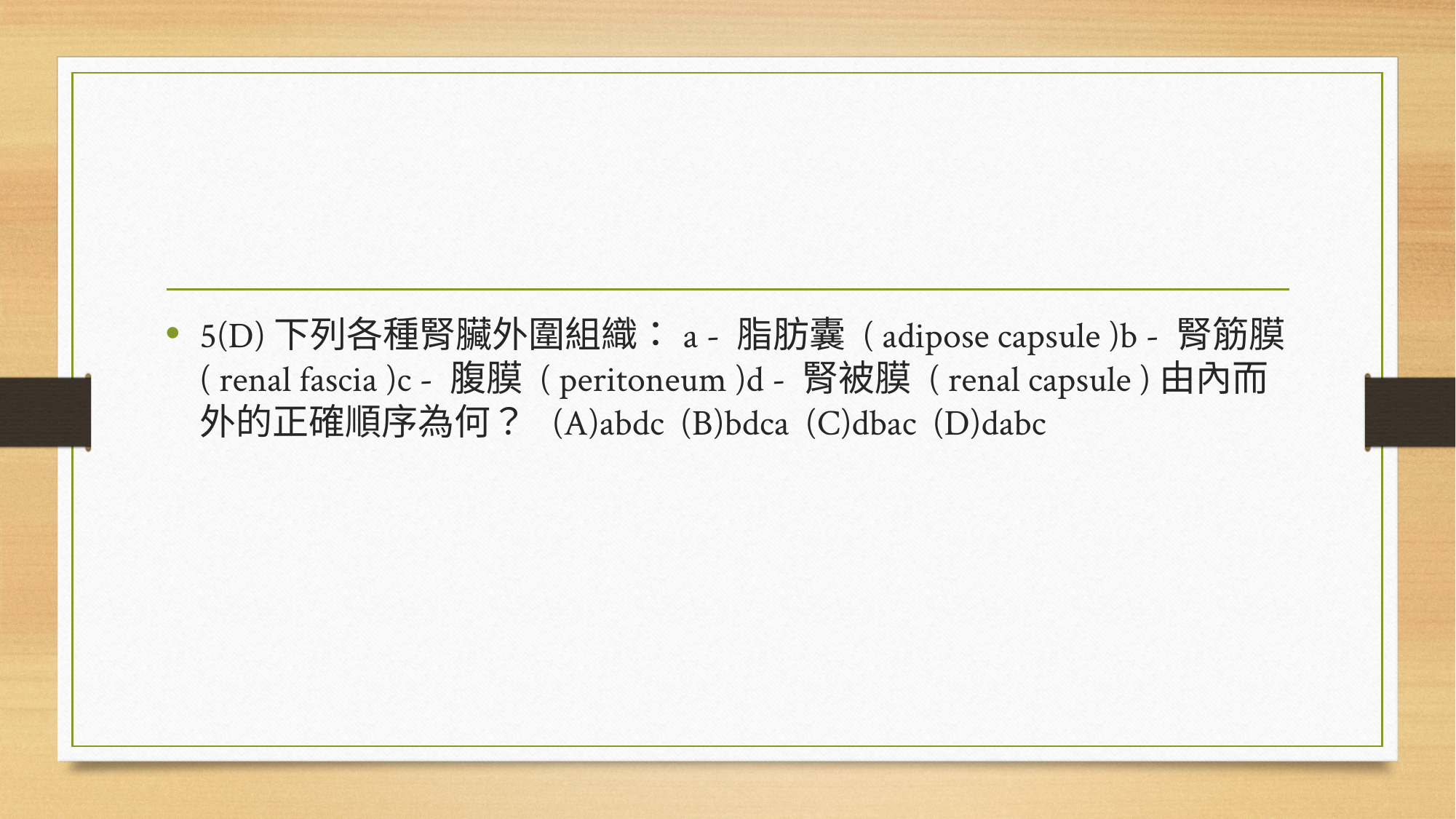

#
5(D)下列各種腎臟外圍組織：a - 脂肪囊 ( adipose capsule )b - 腎筋膜 ( renal fascia )c - 腹膜 ( peritoneum )d - 腎被膜 ( renal capsule )由內而外的正確順序為何？  (A)abdc  (B)bdca  (C)dbac  (D)dabc